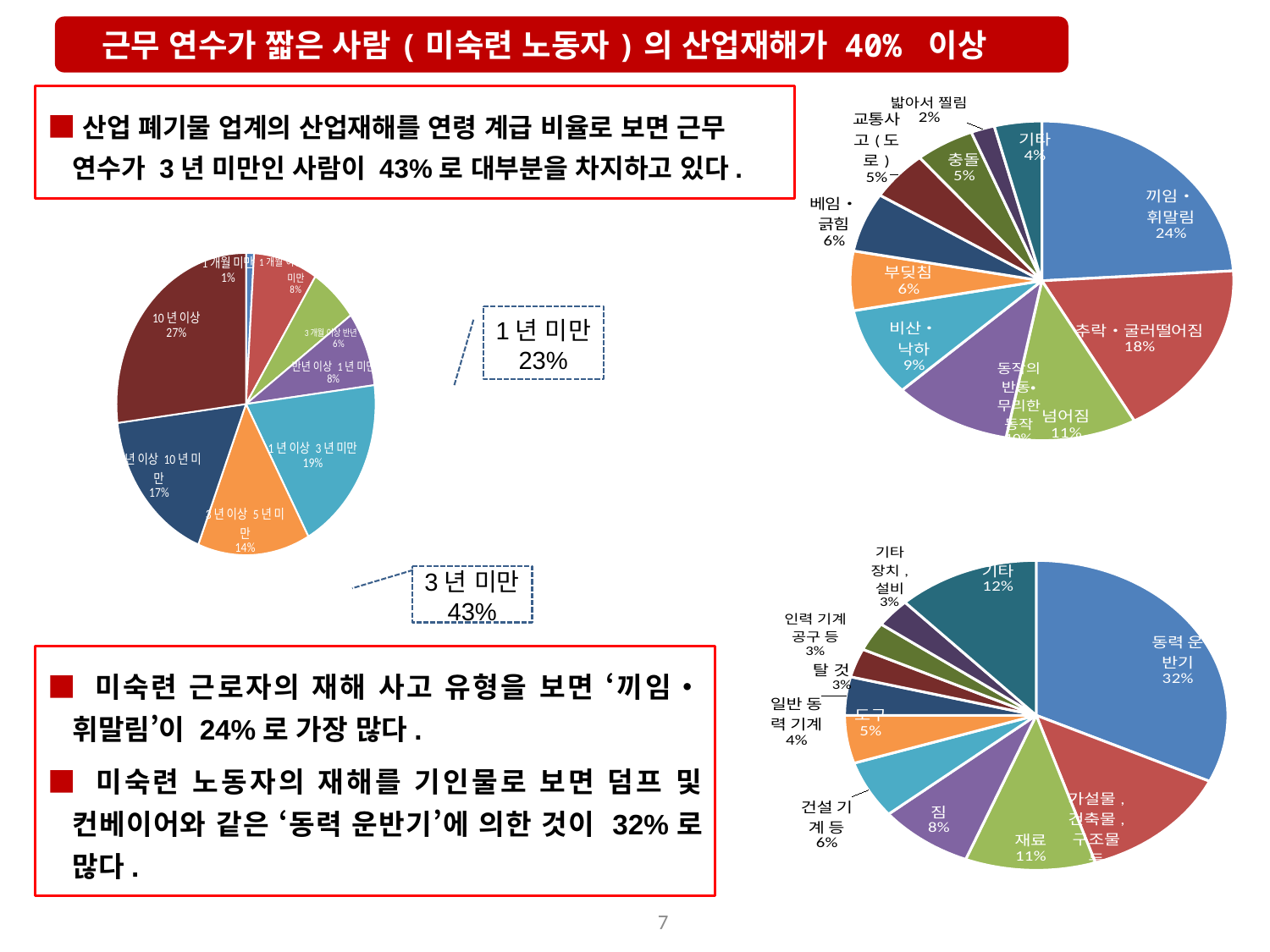

근무 연수가 짧은 사람(미숙련 노동자)의 산업재해가 40% 이상
■산업 폐기물 업계의 산업재해를 연령 계급 비율로 보면 근무 연수가 3년 미만인 사람이 43%로 대부분을 차지하고 있다.

### Chart

| Category |  |
|---|---|
| 끼임・휘말림 | 24.0 |
| 추락・굴러떨어짐 | 18.0 |
| 넘어짐 | 11.0 |
| 동작의 반동・무리한 동작 | 10.0 |
| 비산・낙하 | 9.0 |
| 부딪침 | 6.0 |
| 베임・긁힘 | 6.0 |
| 교통사고(도로) | 5.0 |
| 충돌 | 5.0 |
| 밟아서 찔림 | 2.0 |
| 기타 | 4.0 |

### Chart

| Category |  |
|---|---|
| 1개월 미만 | 1.0 |
| 1개월 이상 3개월 미만 | 8.0 |
| 3개월 이상 반년 미만 | 6.0 |
| 반년 이상 1년 미만 | 8.0 |
| 1년 이상 3년 미만 | 19.0 |
| 3년 이상 5년 미만 | 14.0 |
| 5년 이상 10년 미만 | 17.0 |
| 10년 이상 | 27.0 |
1년 미만
23%

### Chart

| Category |  |
|---|---|
| 동력 운반기 | 32.0 |
| 가설물, 건축물, 구조물 등 | 13.0 |
| 재료 | 11.0 |
| 짐 | 8.0 |
| 건설 기계 등 | 6.0 |
| 도구 | 5.0 |
| 일반 동력 기계 | 4.0 |
| 탈 것 | 3.0 |
| 인력 기계 공구 등 | 3.0 |
| 기타 장치, 설비 | 3.0 |
| 기타 | 12.0 |
3년 미만
43%
■ 미숙련 근로자의 재해 사고 유형을 보면 ‘끼임・휘말림’이 24%로 가장 많다.
■ 미숙련 노동자의 재해를 기인물로 보면 덤프 및 컨베이어와 같은 ‘동력 운반기’에 의한 것이 32%로 많다.
7